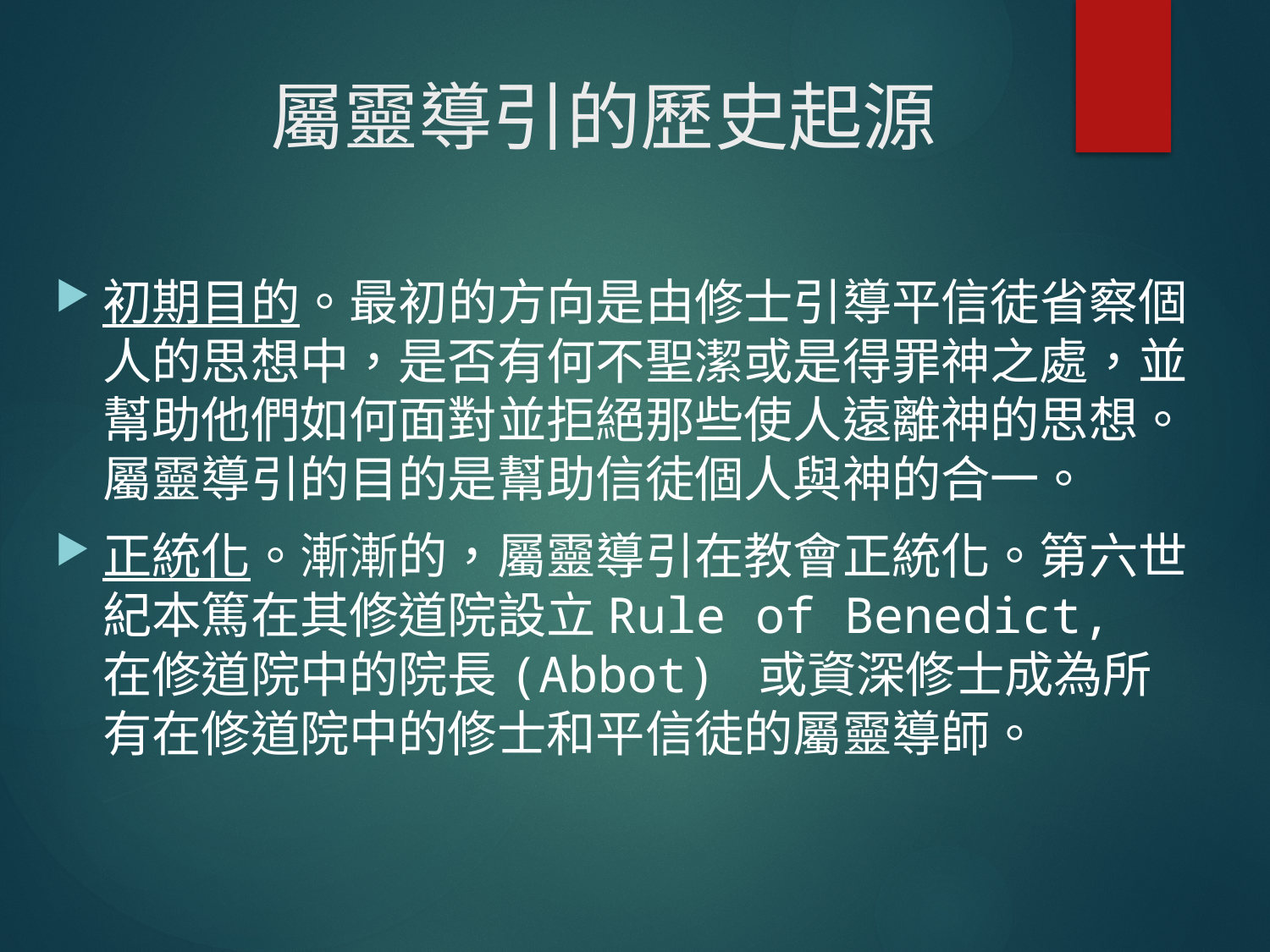

# 屬靈導引的歷史起源
初期目的。最初的方向是由修士引導平信徒省察個人的思想中，是否有何不聖潔或是得罪神之處，並幫助他們如何面對並拒絕那些使人遠離神的思想。屬靈導引的目的是幫助信徒個人與神的合一。
正統化。漸漸的，屬靈導引在教會正統化。第六世紀本篤在其修道院設立Rule of Benedict, 在修道院中的院長(Abbot) 或資深修士成為所有在修道院中的修士和平信徒的屬靈導師。